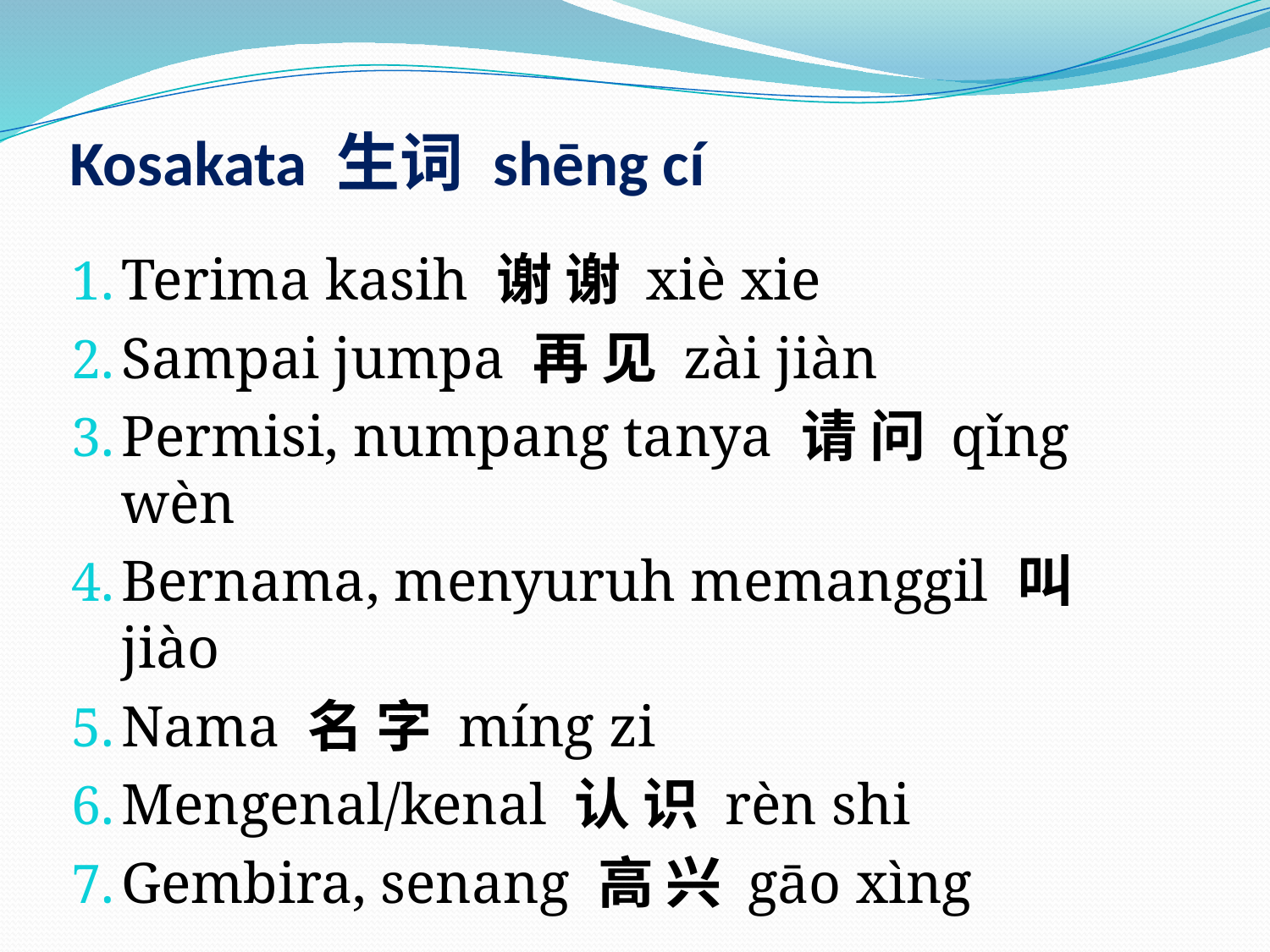

# Kosakata 生词 shēng cí
Terima kasih 谢 谢 xiè xie
Sampai jumpa 再 见 zài jiàn
Permisi, numpang tanya 请 问 qǐng wèn
Bernama, menyuruh memanggil 叫 jiào
Nama 名 字 míng zi
Mengenal/kenal 认 识 rèn shi
Gembira, senang 高 兴 gāo xìng